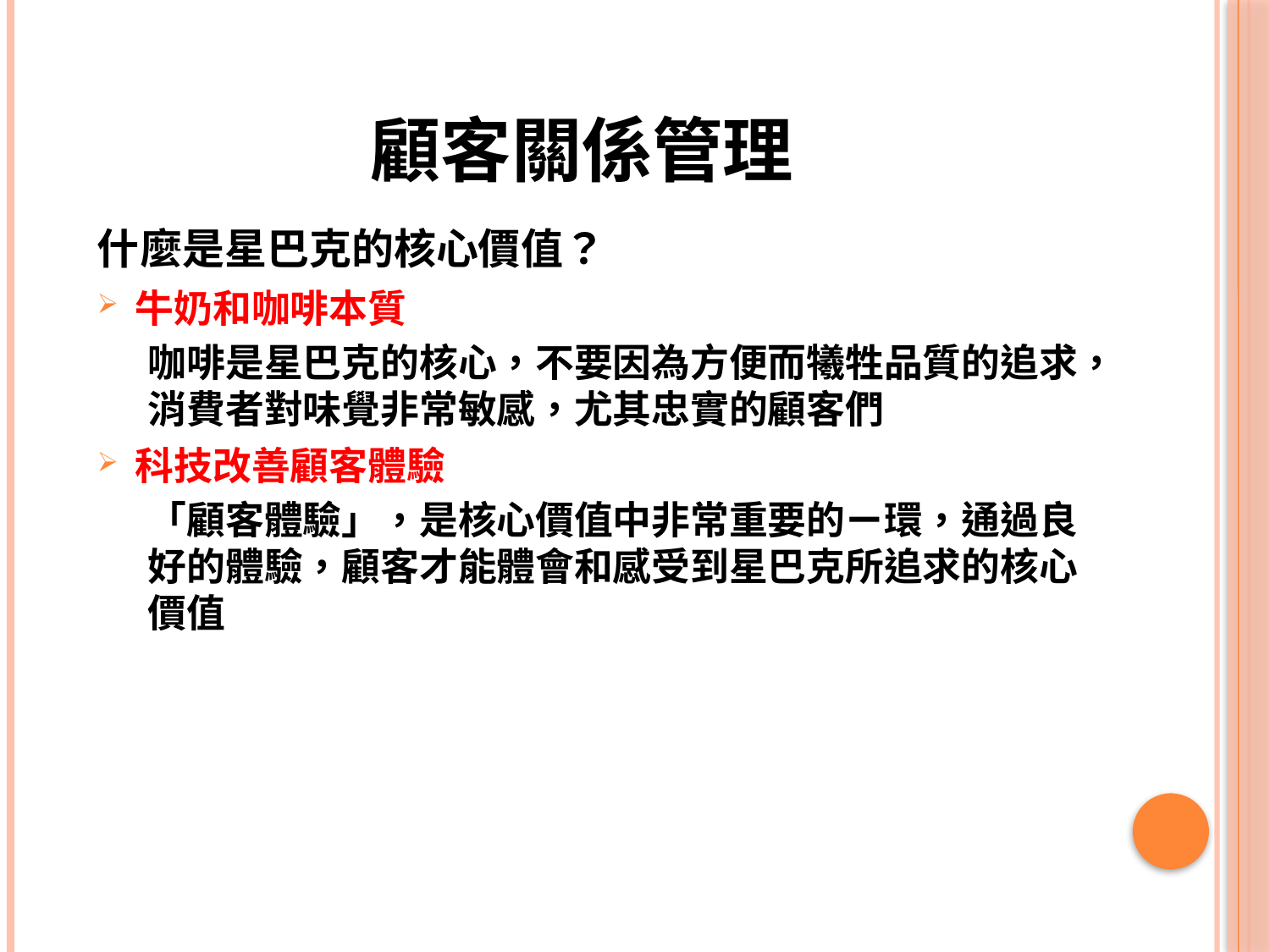

# 顧客關係管理
什麼是星巴克的核心價值？
牛奶和咖啡本質
咖啡是星巴克的核心，不要因為方便而犧牲品質的追求，消費者對味覺非常敏感，尤其忠實的顧客們
科技改善顧客體驗
「顧客體驗」，是核心價值中非常重要的ㄧ環，通過良好的體驗，顧客才能體會和感受到星巴克所追求的核心價值